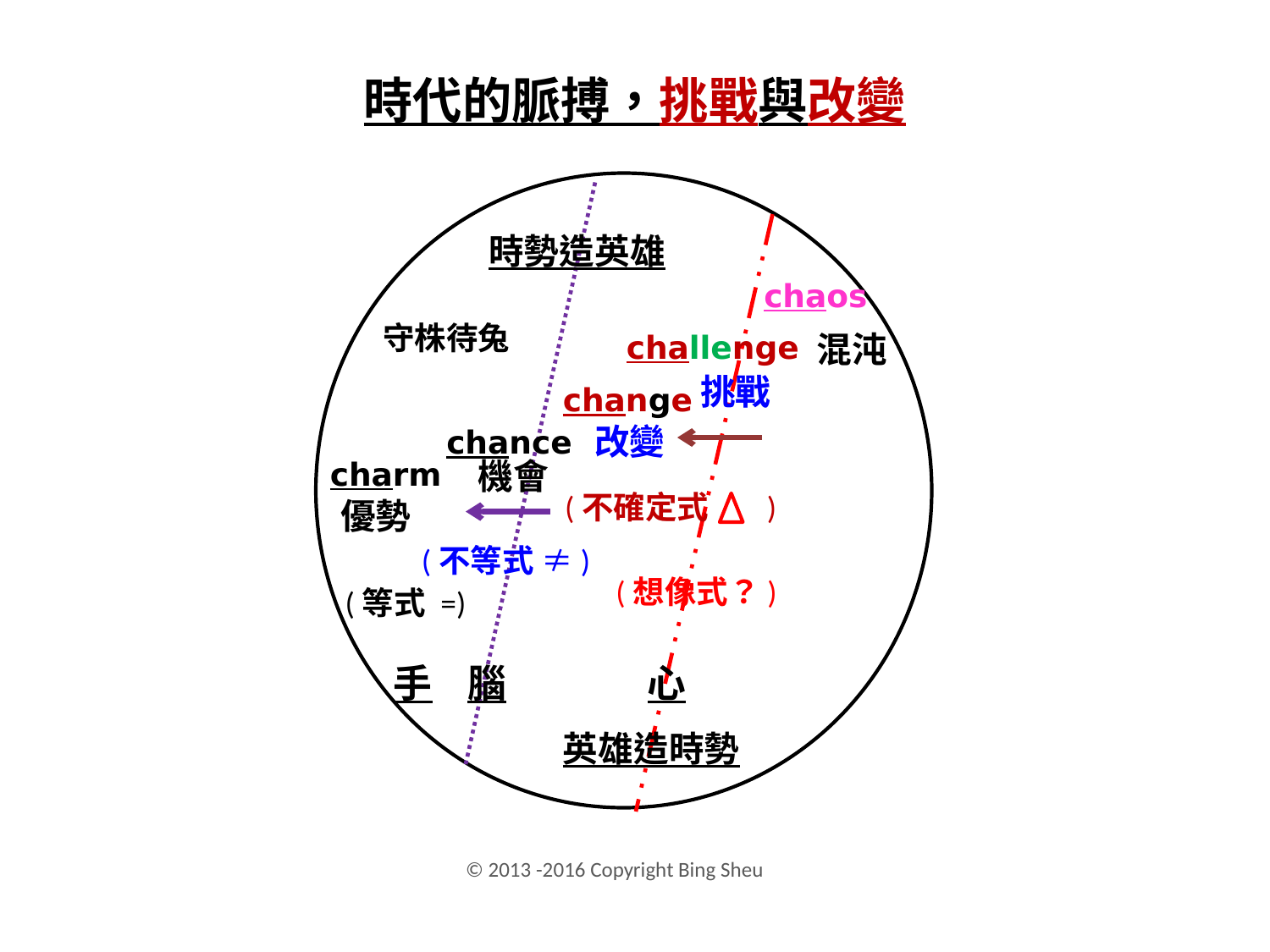

時代的脈搏，挑戰與改變

時勢造英雄
chaos
守株待兔
challenge
混沌
挑戰
change
改變
chance
charm
機會
(不確定式       )
優勢

(不等式 ≠)
(想像式？)
(等式 =)
手
腦
心
英雄造時勢
© 2013 -2016 Copyright Bing Sheu